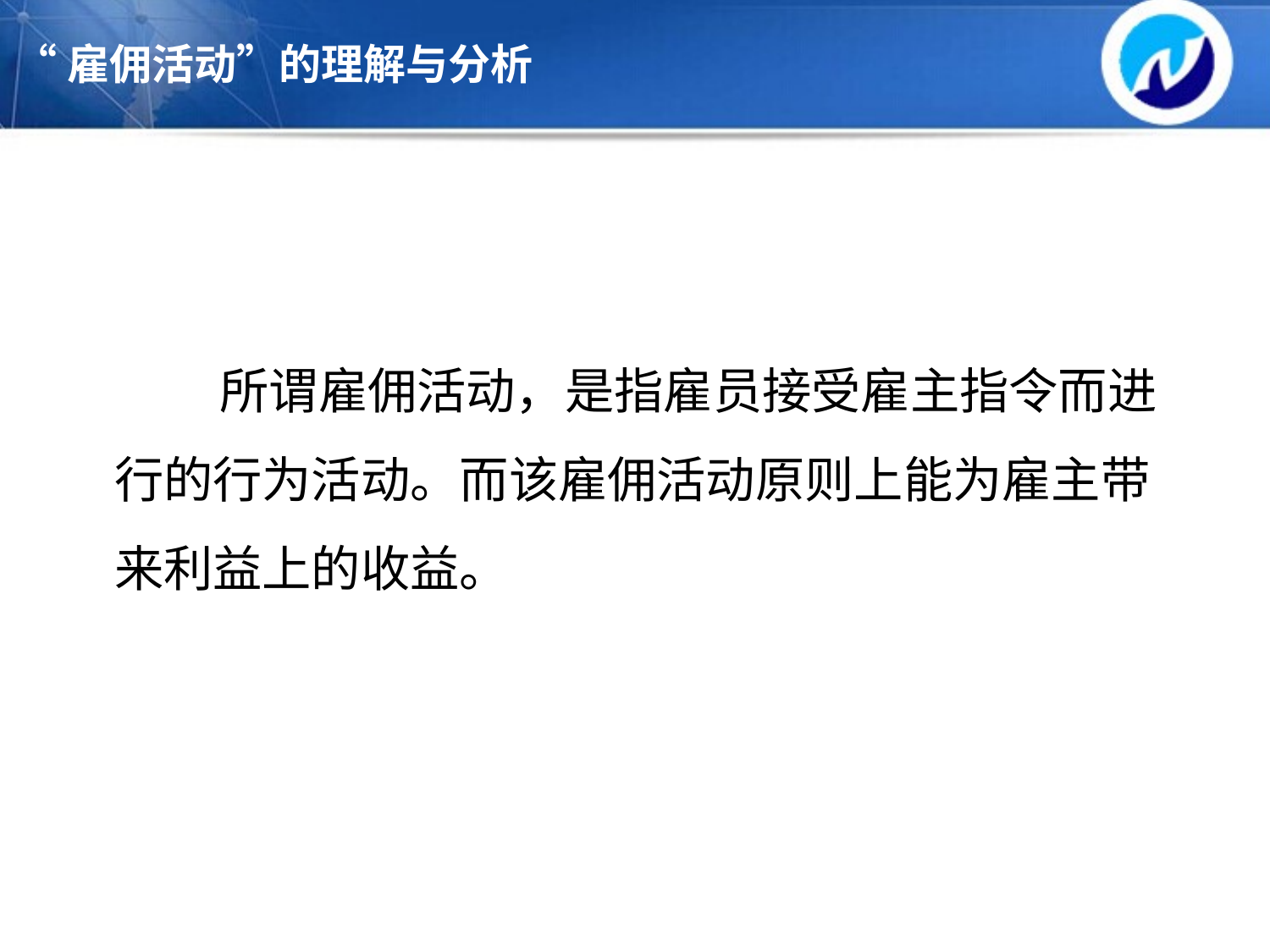

“雇佣活动”的理解与分析
              所谓雇佣活动，是指雇员接受雇主指令而进行的行为活动。而该雇佣活动原则上能为雇主带来利益上的收益。